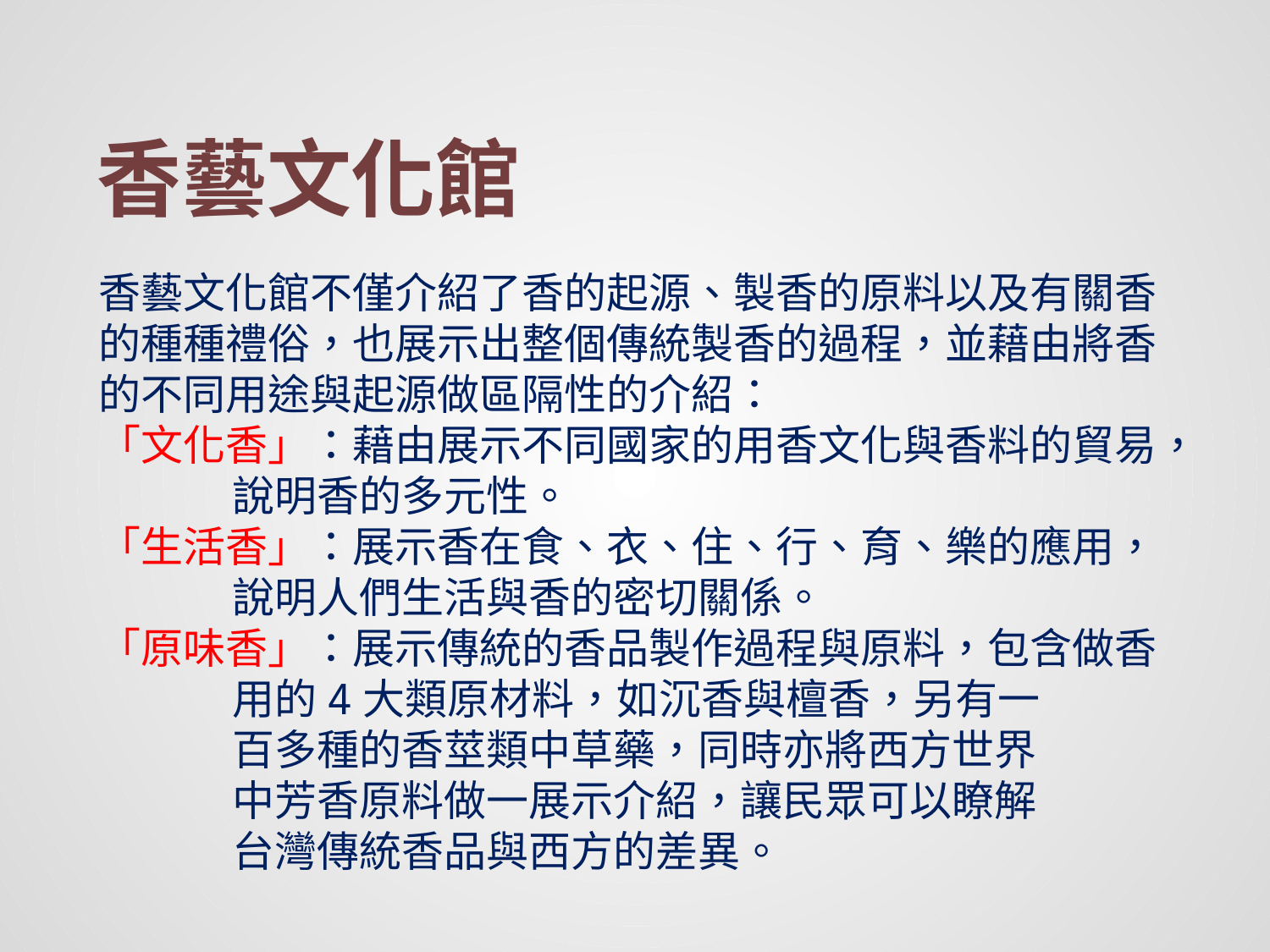

香藝文化館
#
香藝文化館不僅介紹了香的起源、製香的原料以及有關香的種種禮俗，也展示出整個傳統製香的過程，並藉由將香的不同用途與起源做區隔性的介紹：
「文化香」：藉由展示不同國家的用香文化與香料的貿易，
             說明香的多元性。
「生活香」：展示香在食、衣、住、行、育、樂的應用，
             說明人們生活與香的密切關係。
「原味香」：展示傳統的香品製作過程與原料，包含做香
             用的4大類原材料，如沉香與檀香，另有一
             百多種的香莖類中草藥，同時亦將西方世界
             中芳香原料做一展示介紹，讓民眾可以瞭解
             台灣傳統香品與西方的差異。